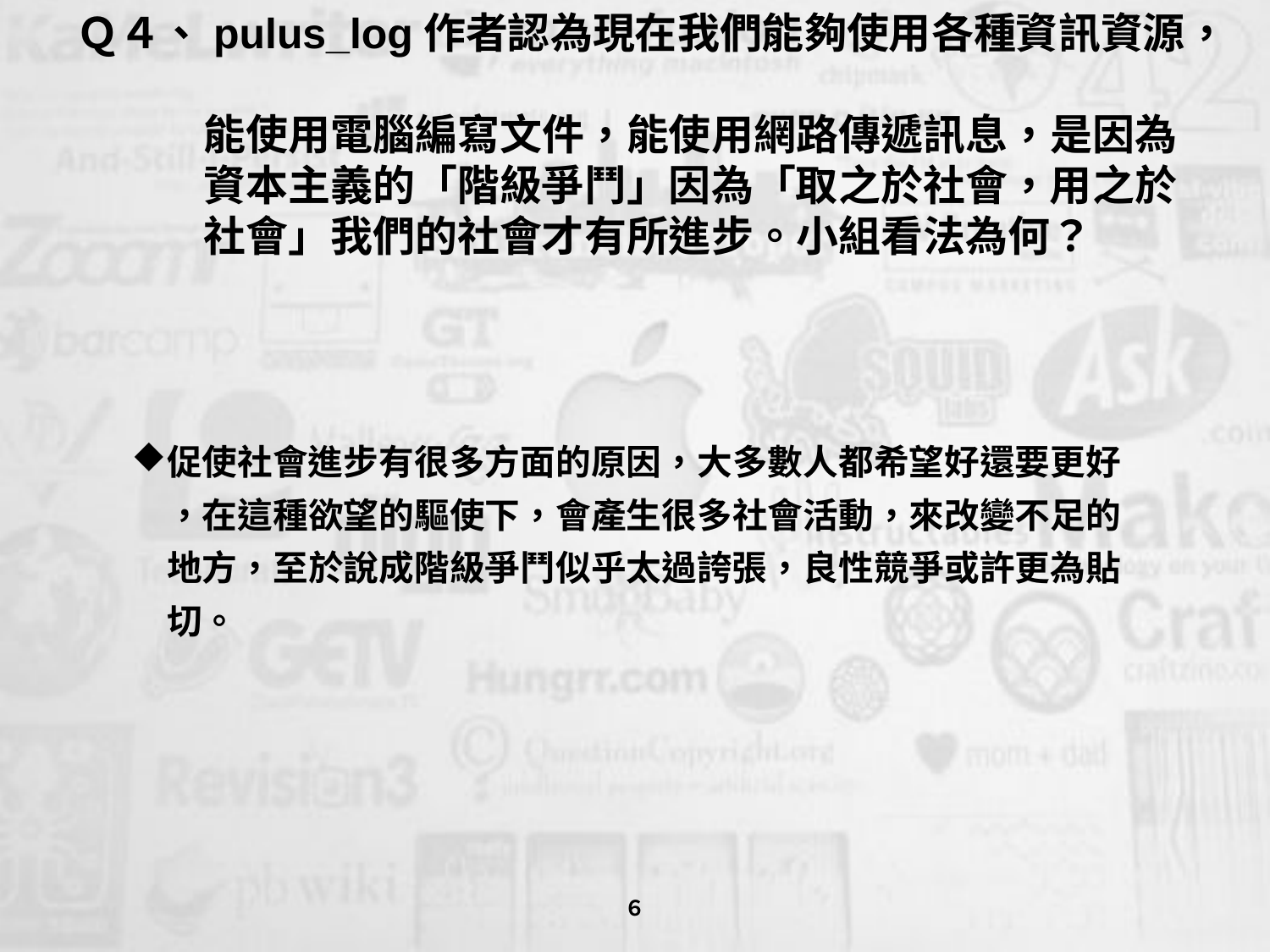

# Ｑ４、pulus_log作者認為現在我們能夠使用各種資訊資源， 　　　能使用電腦編寫文件，能使用網路傳遞訊息，是因為 　　　資本主義的「階級爭鬥」因為「取之於社會，用之於 　　　社會」我們的社會才有所進步。小組看法為何？

促使社會進步有很多方面的原因，大多數人都希望好還要更好
　，在這種欲望的驅使下，會產生很多社會活動，來改變不足的
　地方，至於說成階級爭鬥似乎太過誇張，良性競爭或許更為貼
　切。
６